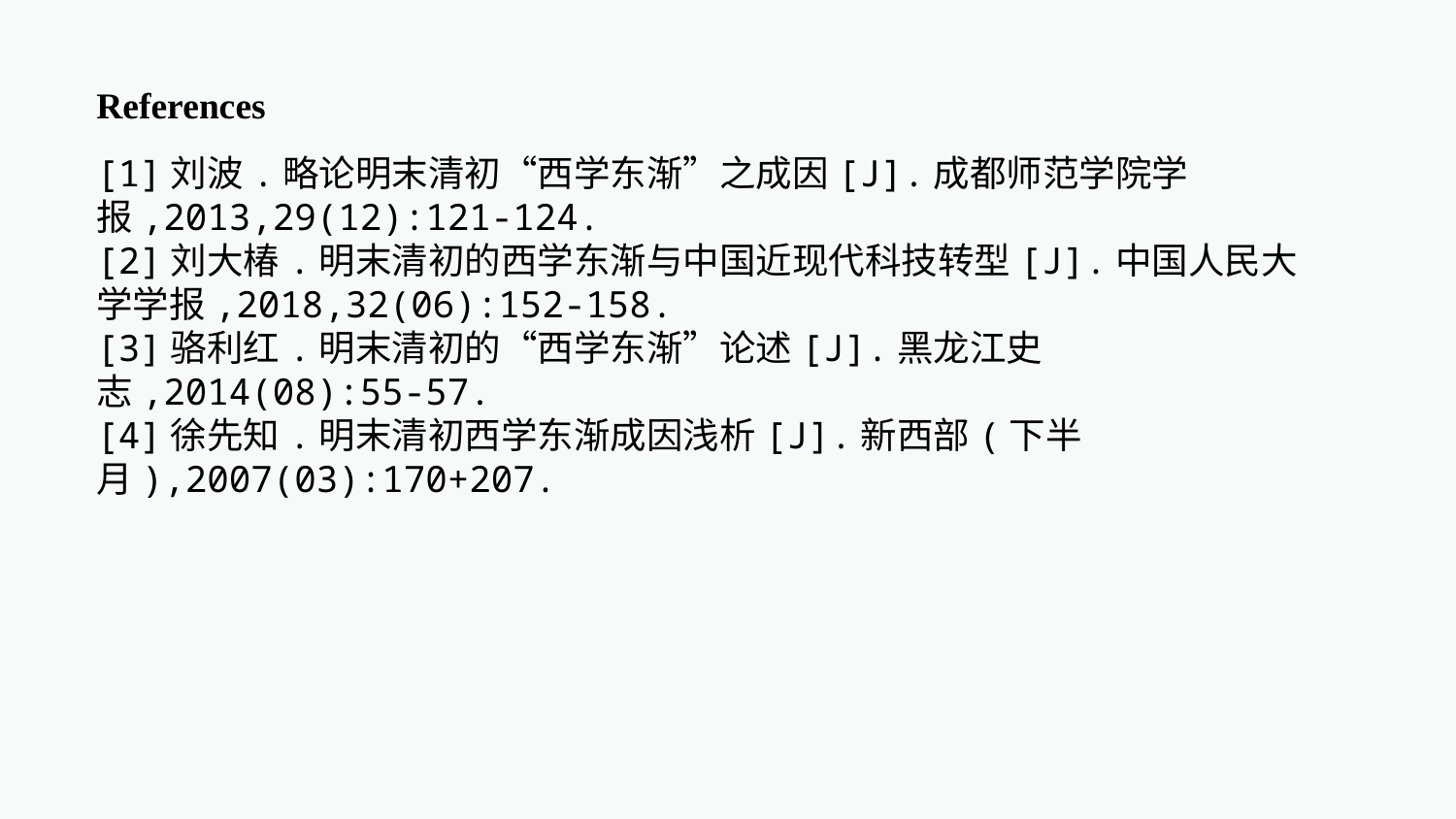

References
[1]刘波.略论明末清初“西学东渐”之成因[J].成都师范学院学报,2013,29(12):121-124.
[2]刘大椿.明末清初的西学东渐与中国近现代科技转型[J].中国人民大学学报,2018,32(06):152-158.
[3]骆利红.明末清初的“西学东渐”论述[J].黑龙江史志,2014(08):55-57.
[4]徐先知.明末清初西学东渐成因浅析[J].新西部(下半月),2007(03):170+207.